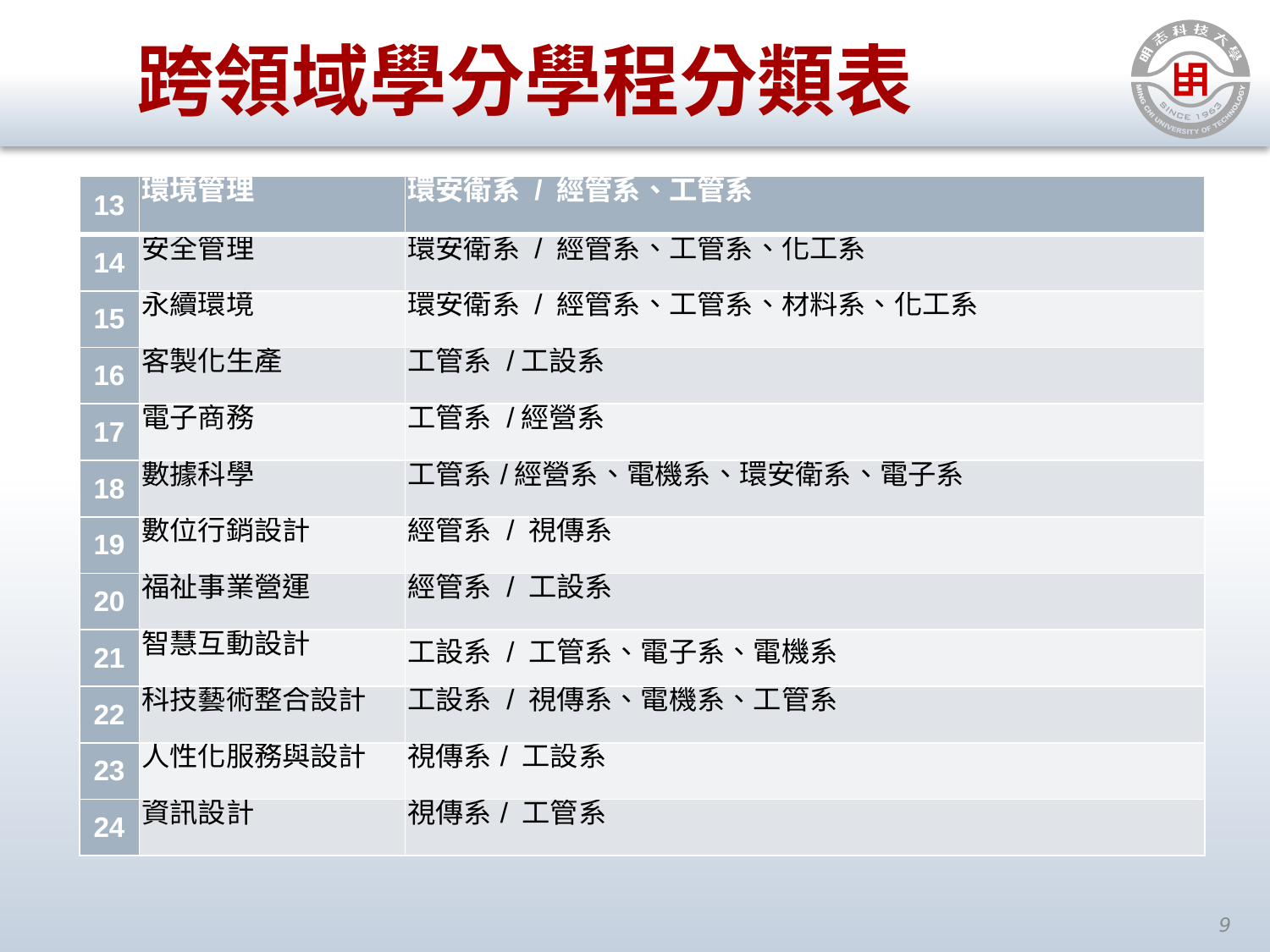

跨領域學分學程分類表
| 13 | 環境管理 | 環安衛系 / 經管系、工管系 |
| --- | --- | --- |
| 14 | 安全管理 | 環安衛系 / 經管系、工管系、化工系 |
| 15 | 永續環境 | 環安衛系 / 經管系、工管系、材料系、化工系 |
| 16 | 客製化生產 | 工管系 /工設系 |
| 17 | 電子商務 | 工管系 /經營系 |
| 18 | 數據科學 | 工管系/經營系、電機系、環安衛系、電子系 |
| 19 | 數位行銷設計 | 經管系 / 視傳系 |
| 20 | 福祉事業營運 | 經管系 / 工設系 |
| 21 | 智慧互動設計 | 工設系 / 工管系、電子系、電機系 |
| 22 | 科技藝術整合設計 | 工設系 / 視傳系、電機系、工管系 |
| 23 | 人性化服務與設計 | 視傳系/ 工設系 |
| 24 | 資訊設計 | 視傳系/ 工管系 |
| 序列 | 跨領域學分學程 | 主導科系 / 參與科系 |
| --- | --- | --- |
9